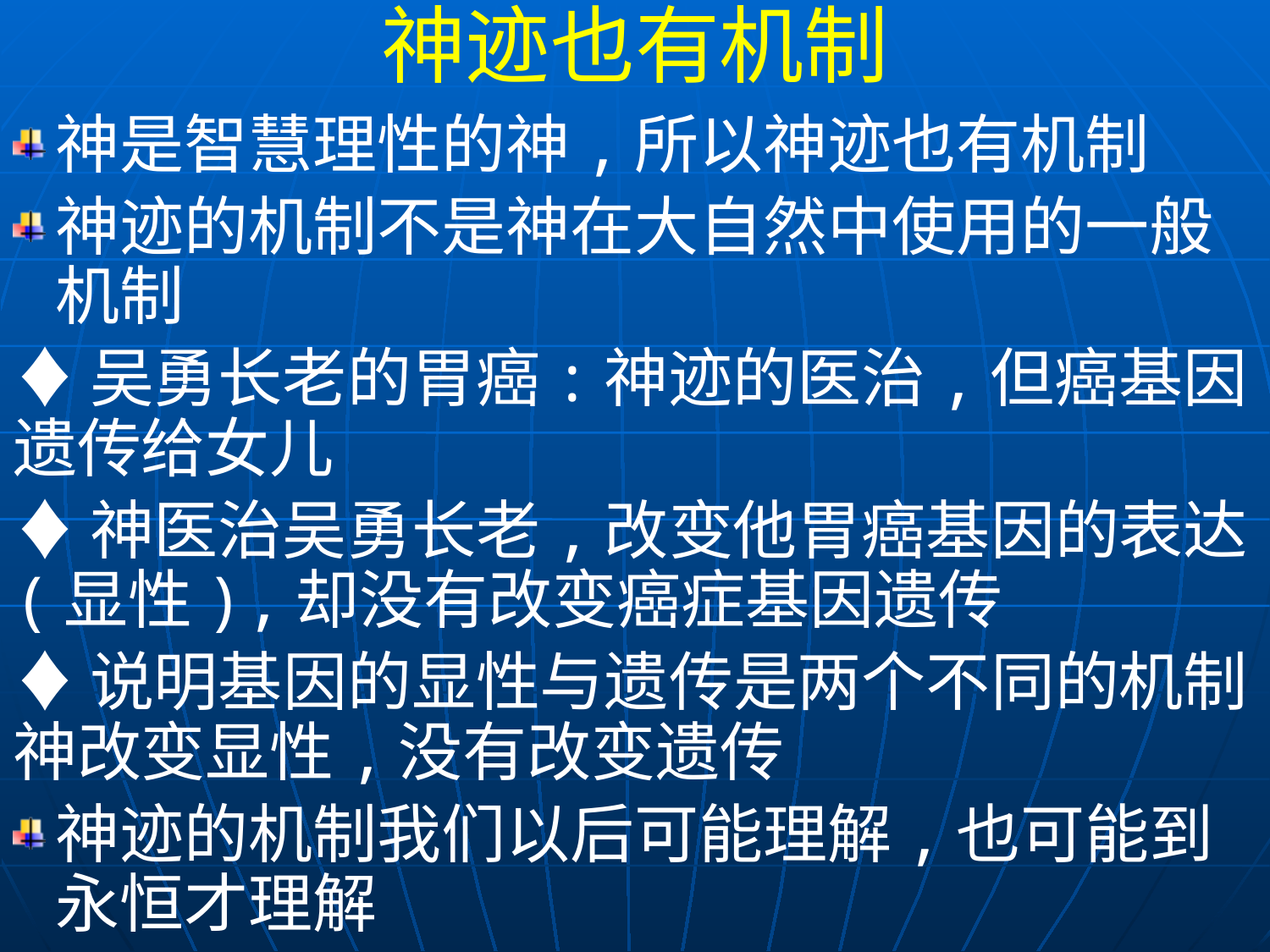

神迹也有机制
神是智慧理性的神,所以神迹也有机制
神迹的机制不是神在大自然中使用的一般机制
♦吴勇长老的胃癌:神迹的医治,但癌基因遗传给女儿
♦神医治吴勇长老,改变他胃癌基因的表达(显性),却没有改变癌症基因遗传
♦说明基因的显性与遗传是两个不同的机制;神改变显性,没有改变遗传
神迹的机制我们以后可能理解,也可能到永恒才理解